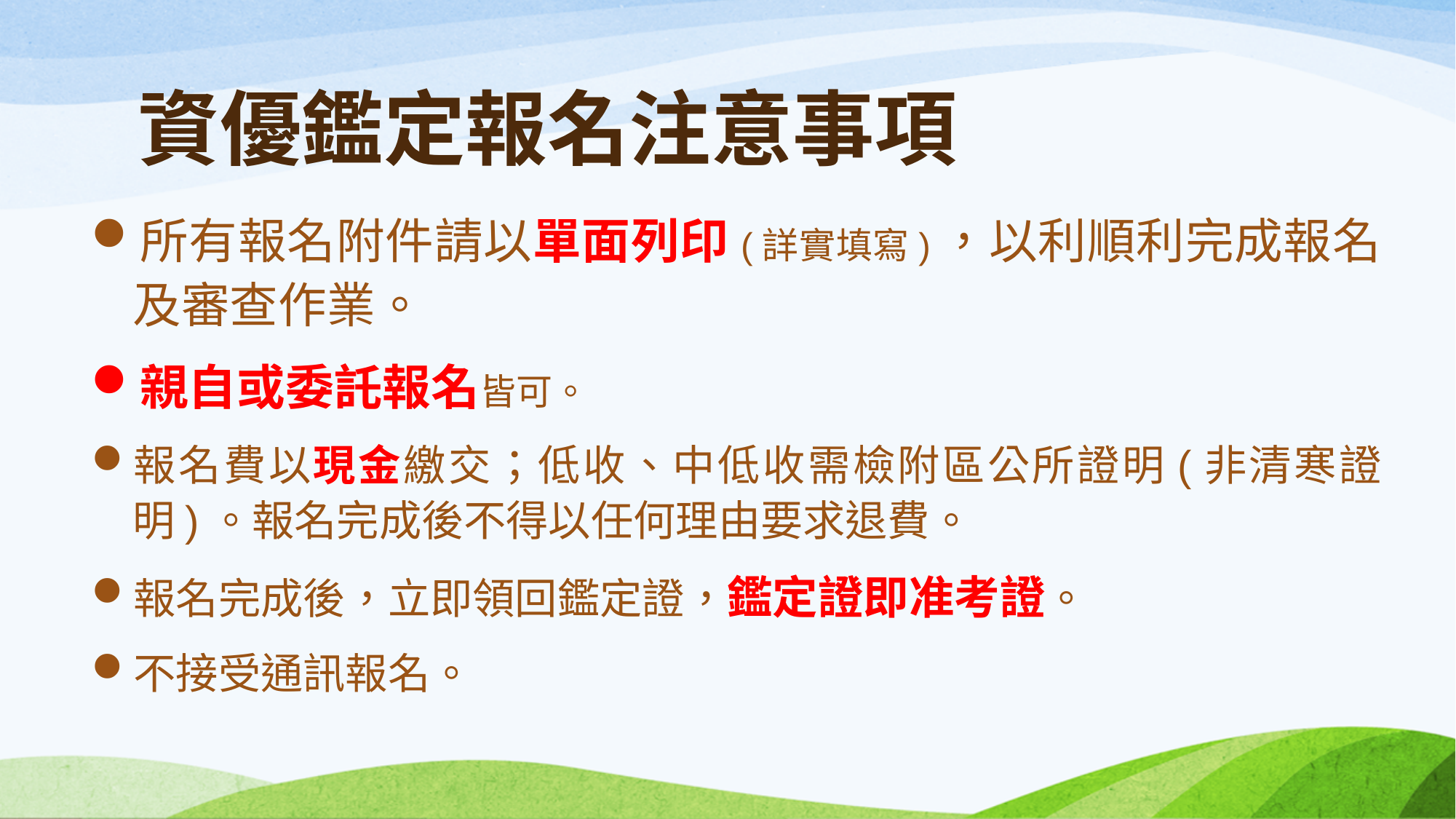

資優鑑定報名注意事項
所有報名附件請以單面列印(詳實填寫)，以利順利完成報名及審查作業。
親自或委託報名皆可。
報名費以現金繳交；低收、中低收需檢附區公所證明(非清寒證明)。報名完成後不得以任何理由要求退費。
報名完成後，立即領回鑑定證，鑑定證即准考證。
不接受通訊報名。